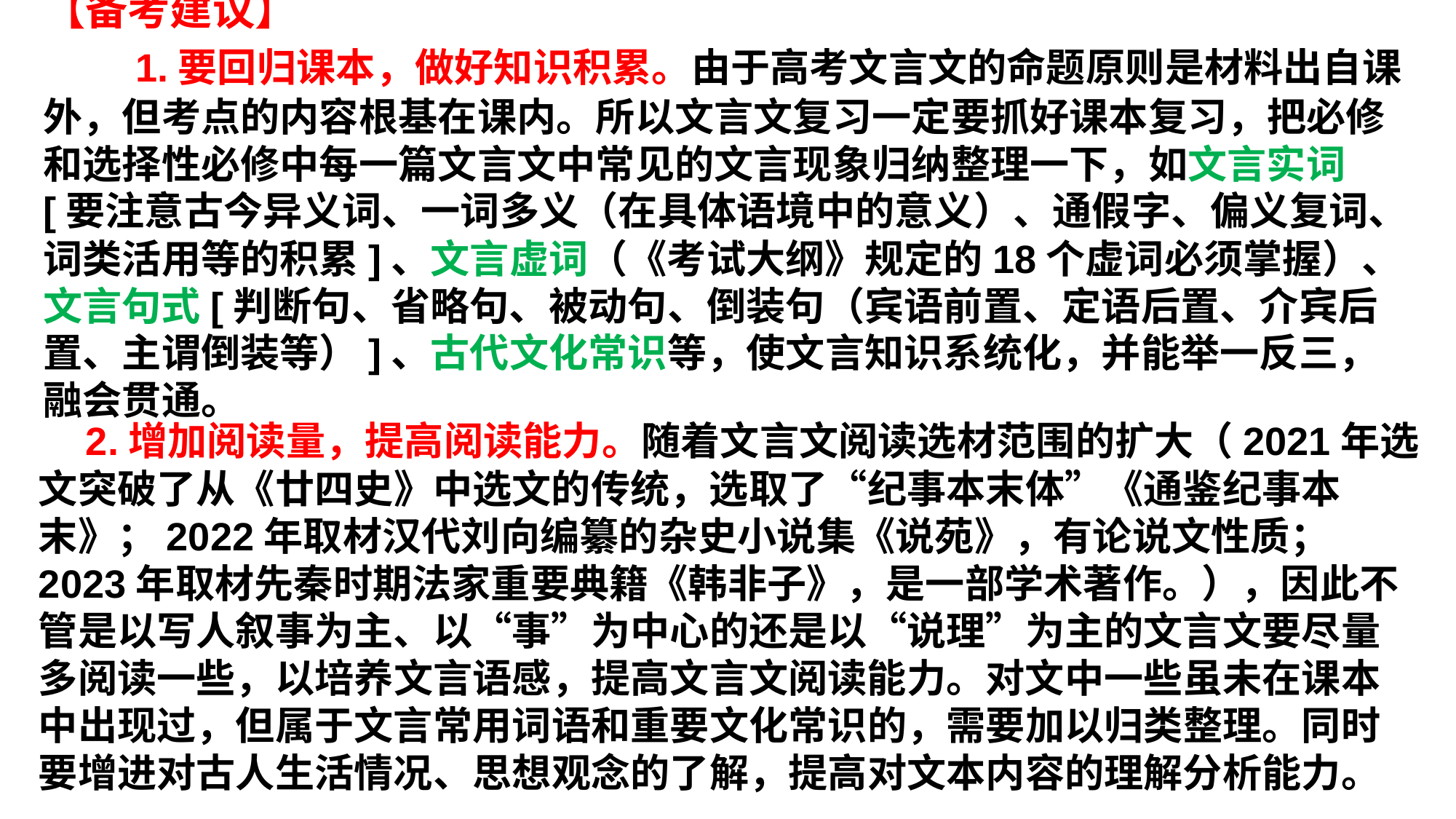

【备考建议】
       1.要回归课本，做好知识积累。由于高考文言文的命题原则是材料出自课外，但考点的内容根基在课内。所以文言文复习一定要抓好课本复习，把必修和选择性必修中每一篇文言文中常见的文言现象归纳整理一下，如文言实词[要注意古今异义词、一词多义（在具体语境中的意义）、通假字、偏义复词、词类活用等的积累]、文言虚词（《考试大纲》规定的18个虚词必须掌握）、文言句式[判断句、省略句、被动句、倒装句（宾语前置、定语后置、介宾后置、主谓倒装等）]、古代文化常识等，使文言知识系统化，并能举一反三，融会贯通。
    2.增加阅读量，提高阅读能力。随着文言文阅读选材范围的扩大（2021年选文突破了从《廿四史》中选文的传统，选取了“纪事本末体”《通鉴纪事本末》；2022年取材汉代刘向编纂的杂史小说集《说苑》，有论说文性质；2023年取材先秦时期法家重要典籍《韩非子》，是一部学术著作。），因此不管是以写人叙事为主、以“事”为中心的还是以“说理”为主的文言文要尽量多阅读一些，以培养文言语感，提高文言文阅读能力。对文中一些虽未在课本中出现过，但属于文言常用词语和重要文化常识的，需要加以归类整理。同时要增进对古人生活情况、思想观念的了解，提高对文本内容的理解分析能力。